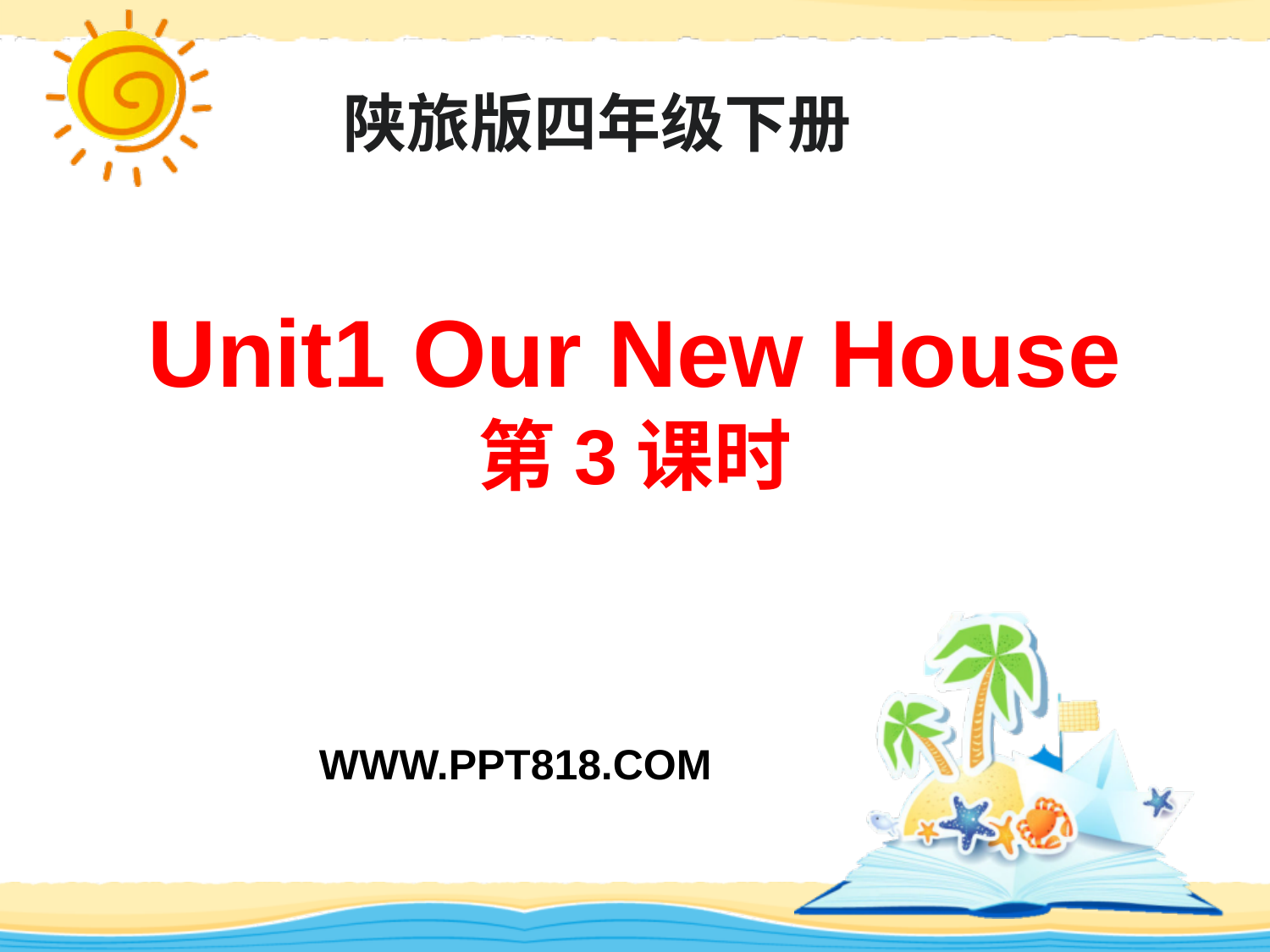

陕旅版四年级下册
Unit1 Our New House
第3课时
WWW.PPT818.COM